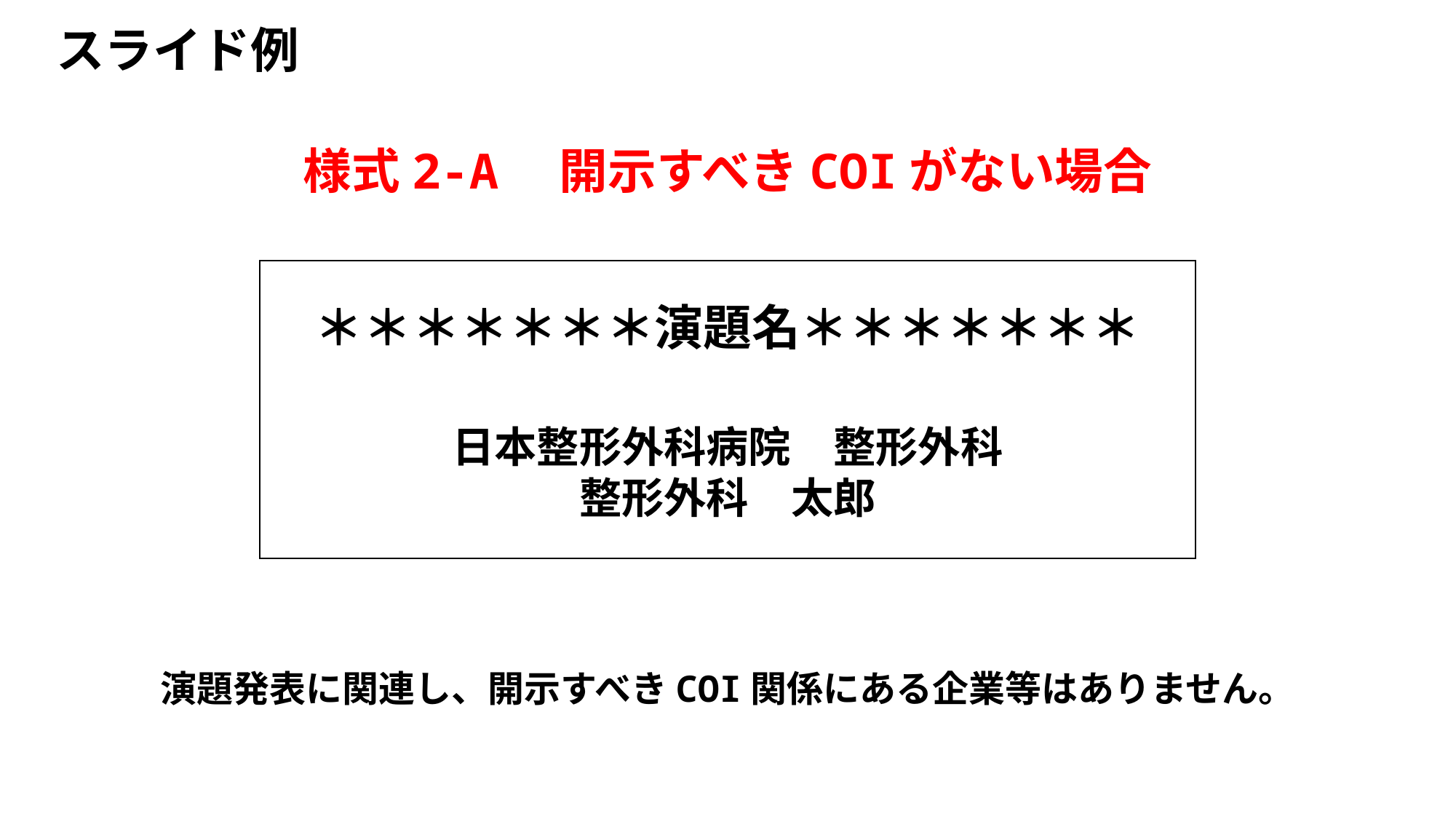

スライド例
様式2-A　開示すべきCOIがない場合
＊＊＊＊＊＊＊演題名＊＊＊＊＊＊＊

日本整形外科病院　整形外科
整形外科　太郎
演題発表に関連し、開示すべきCOI関係にある企業等はありません。